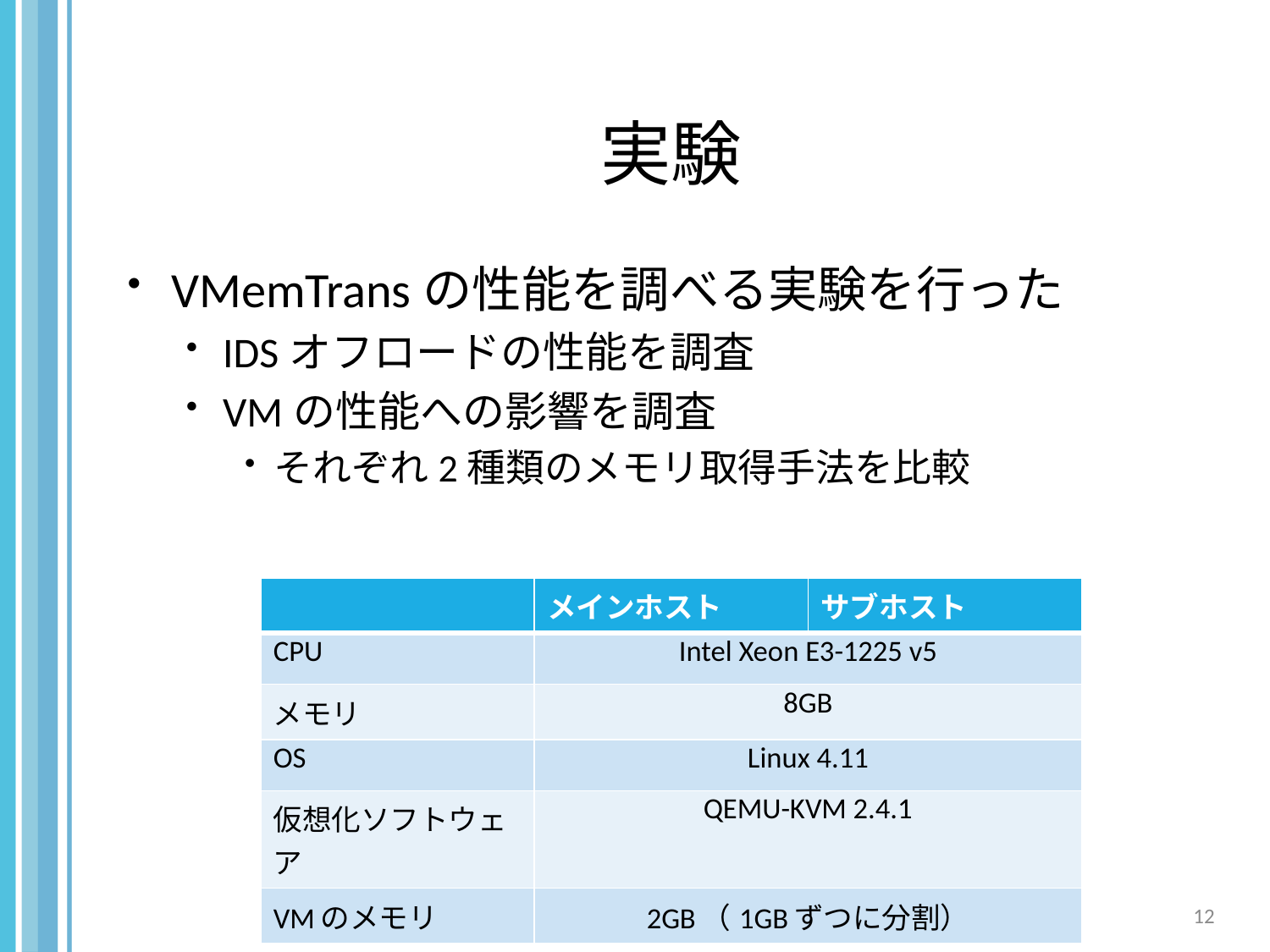

# 実験
VMemTransの性能を調べる実験を行った
IDSオフロードの性能を調査
VMの性能への影響を調査
それぞれ2種類のメモリ取得手法を比較
|  | メインホスト | サブホスト |
| --- | --- | --- |
| CPU | Intel Xeon E3-1225 v5 |  |
| メモリ | 8GB |  |
| OS | Linux 4.11 |  |
| 仮想化ソフトウェア | QEMU-KVM 2.4.1 |  |
| VMのメモリ | 2GB（1GBずつに分割） |  |
12